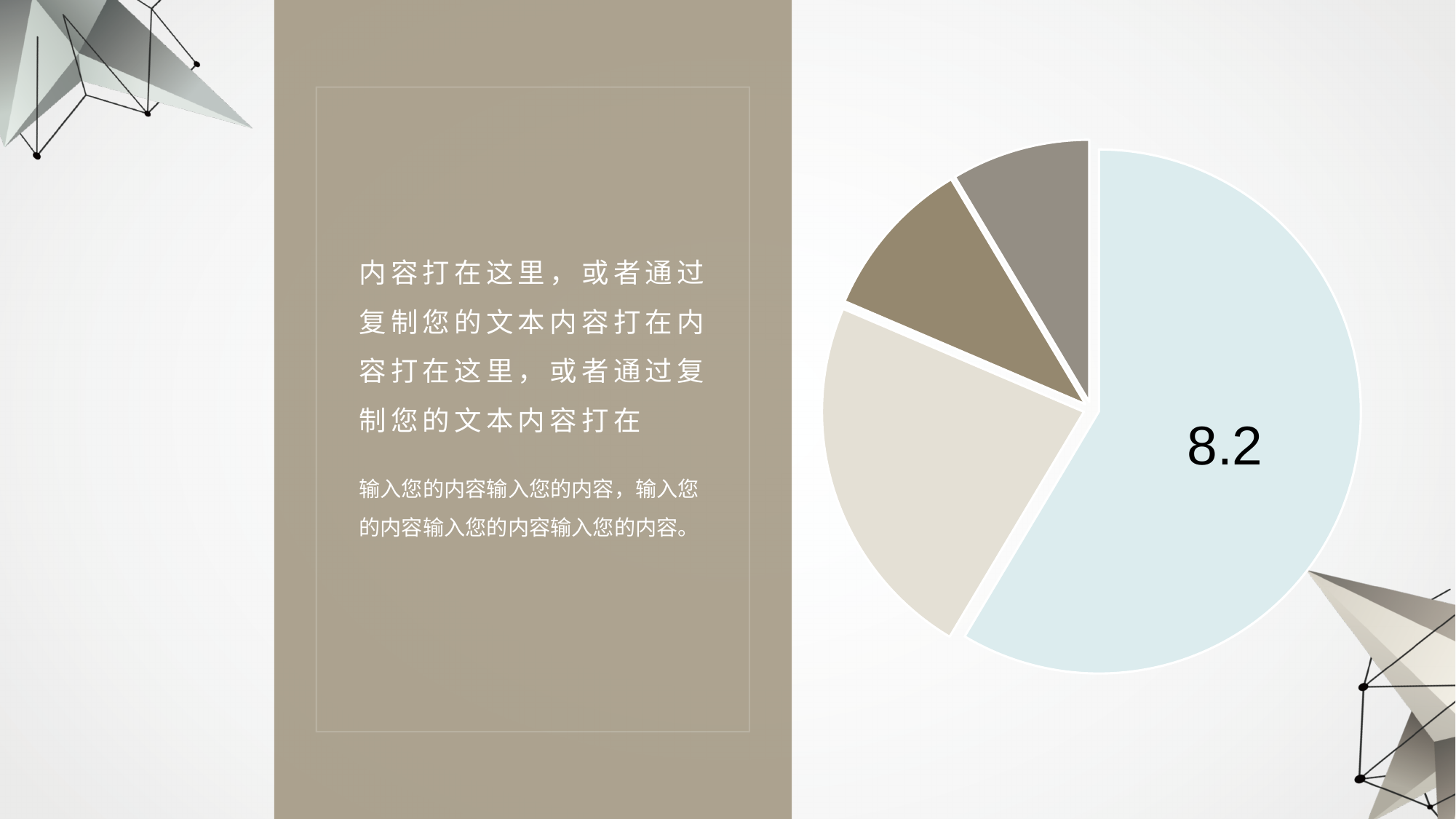

### Chart

| Category | 销售额 |
|---|---|
| 第一季度 | 8.2 |
| 第二季度 | 3.2 |
| 第三季度 | 1.4 |
| 第四季度 | 1.2 |
内容打在这里，或者通过复制您的文本内容打在内容打在这里，或者通过复制您的文本内容打在
输入您的内容输入您的内容，输入您的内容输入您的内容输入您的内容。